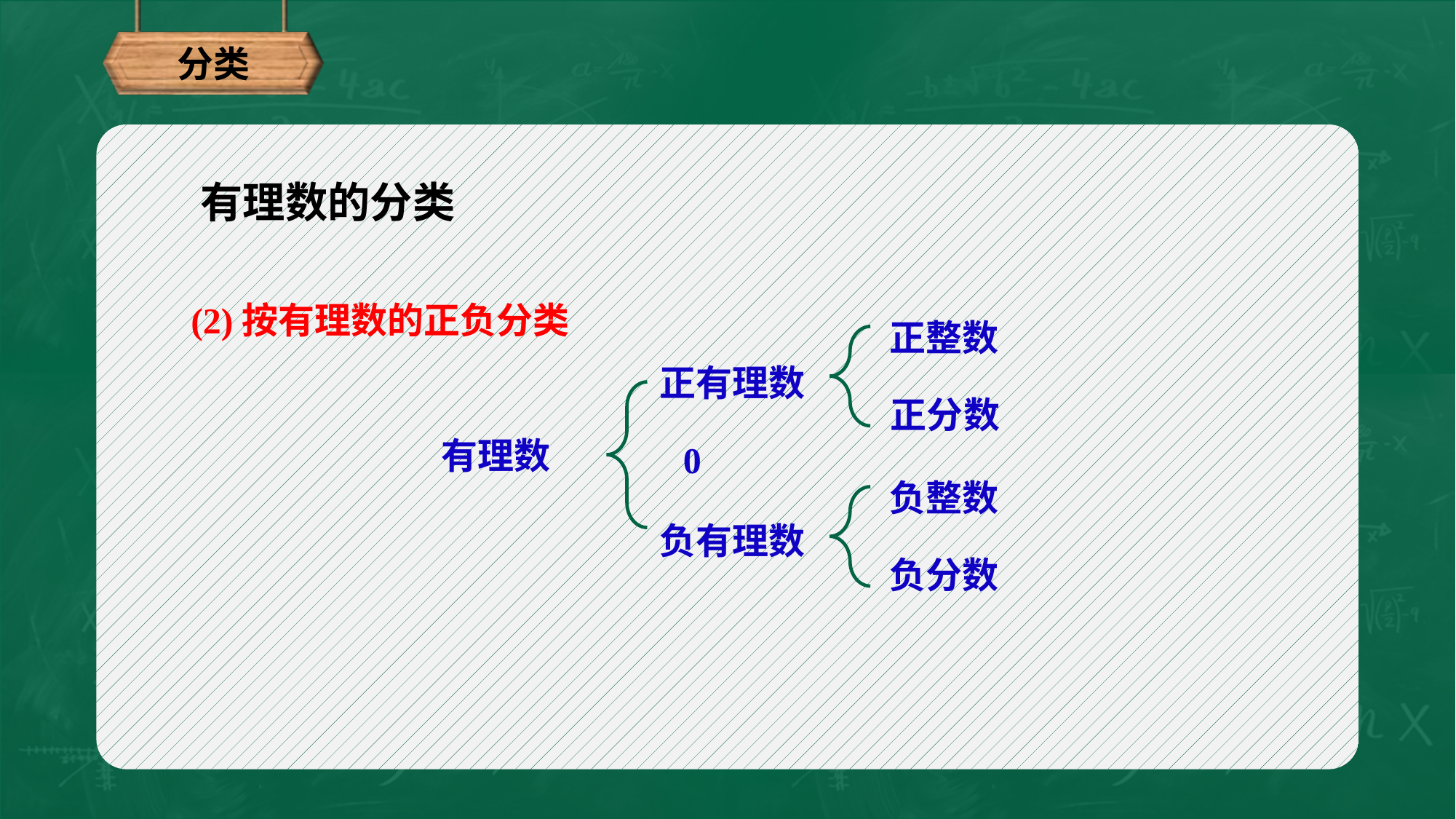

分类
有理数的分类
(2)按有理数的正负分类
正整数

正有理数

正分数
有理数
0
负整数

负有理数
负分数